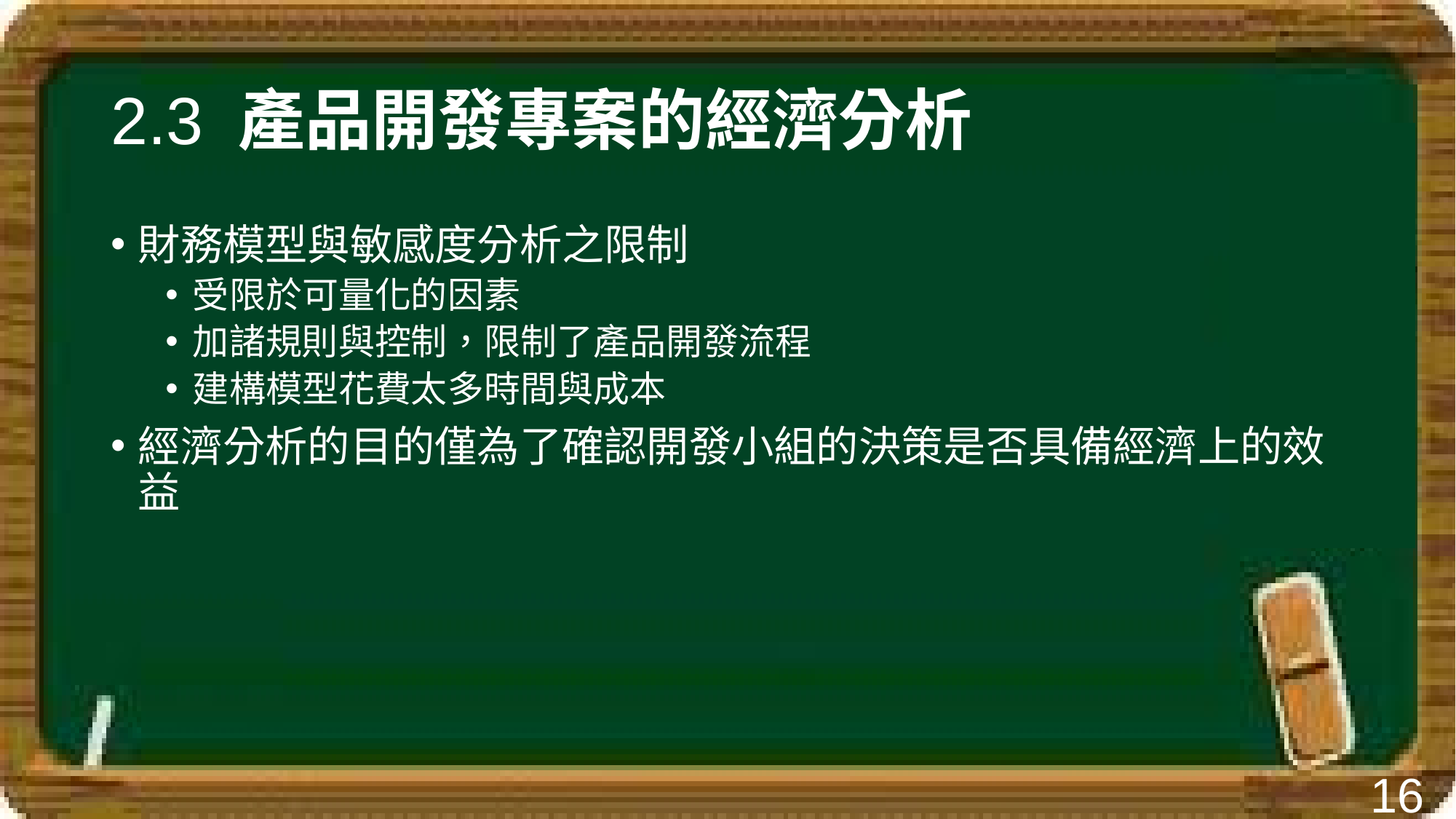

# 2.3 產品開發專案的經濟分析
財務模型與敏感度分析之限制
受限於可量化的因素
加諸規則與控制，限制了產品開發流程
建構模型花費太多時間與成本
經濟分析的目的僅為了確認開發小組的決策是否具備經濟上的效益
16